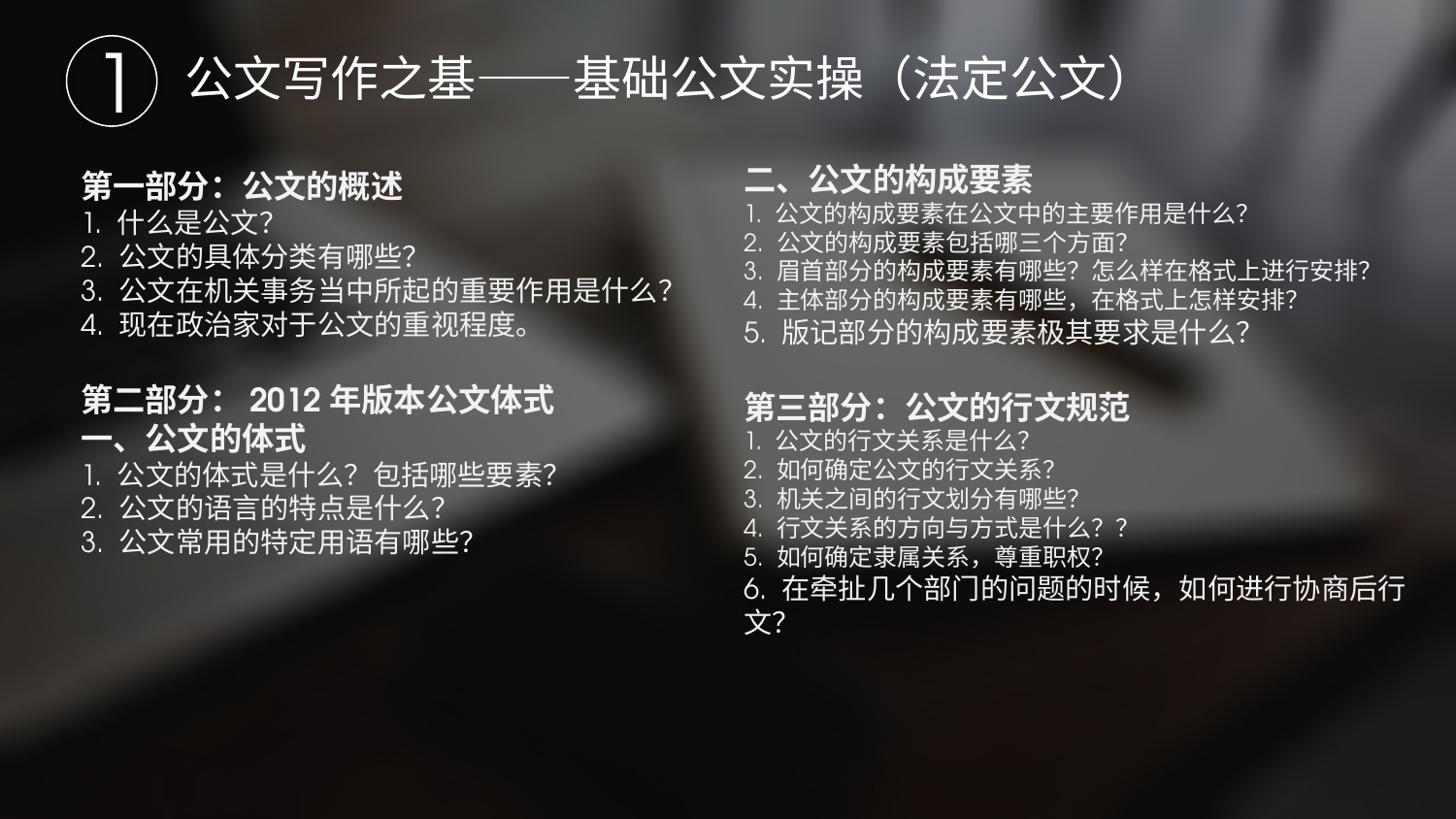

1
公文写作之基——基础公文实操（法定公文）
二、公文的构成要素
1. 公文的构成要素在公文中的主要作用是什么？
2. 公文的构成要素包括哪三个方面？
3. 眉首部分的构成要素有哪些？怎么样在格式上进行安排？
4. 主体部分的构成要素有哪些，在格式上怎样安排？
5. 版记部分的构成要素极其要求是什么？

第三部分：公文的行文规范
1. 公文的行文关系是什么？
2. 如何确定公文的行文关系？
3. 机关之间的行文划分有哪些？
4. 行文关系的方向与方式是什么？？
5. 如何确定隶属关系，尊重职权？
6. 在牵扯几个部门的问题的时候，如何进行协商后行文？

第一部分：公文的概述
1. 什么是公文？
2. 公文的具体分类有哪些？
3. 公文在机关事务当中所起的重要作用是什么？
4. 现在政治家对于公文的重视程度。

第二部分：2012年版本公文体式
一、公文的体式
1. 公文的体式是什么？包括哪些要素？
2. 公文的语言的特点是什么？
3. 公文常用的特定用语有哪些？